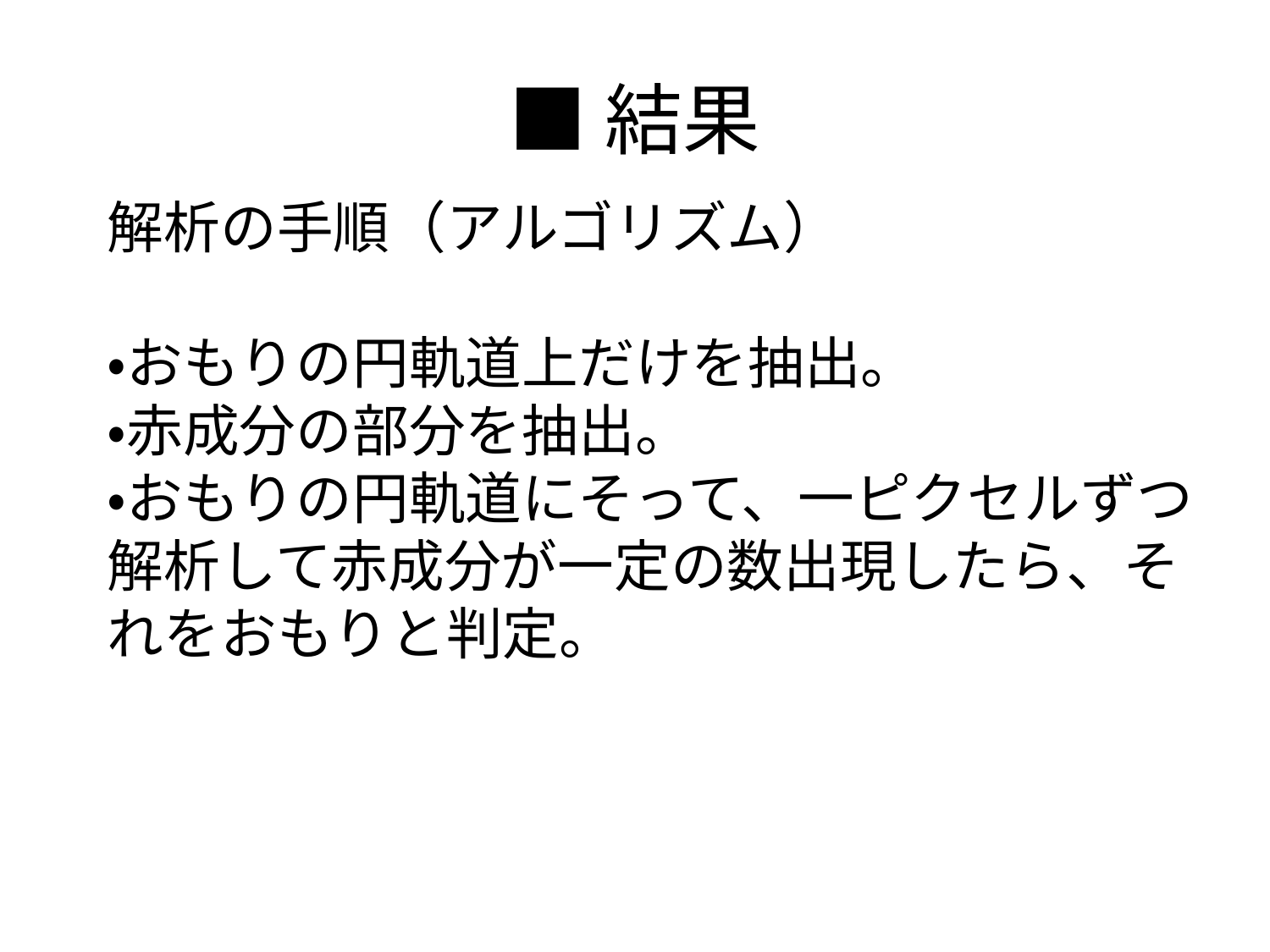

# ■結果
解析の手順（アルゴリズム）

・おもりの円軌道上だけを抽出。
・赤成分の部分を抽出。
・おもりの円軌道にそって、一ピクセルずつ解析して赤成分が一定の数出現したら、それをおもりと判定。